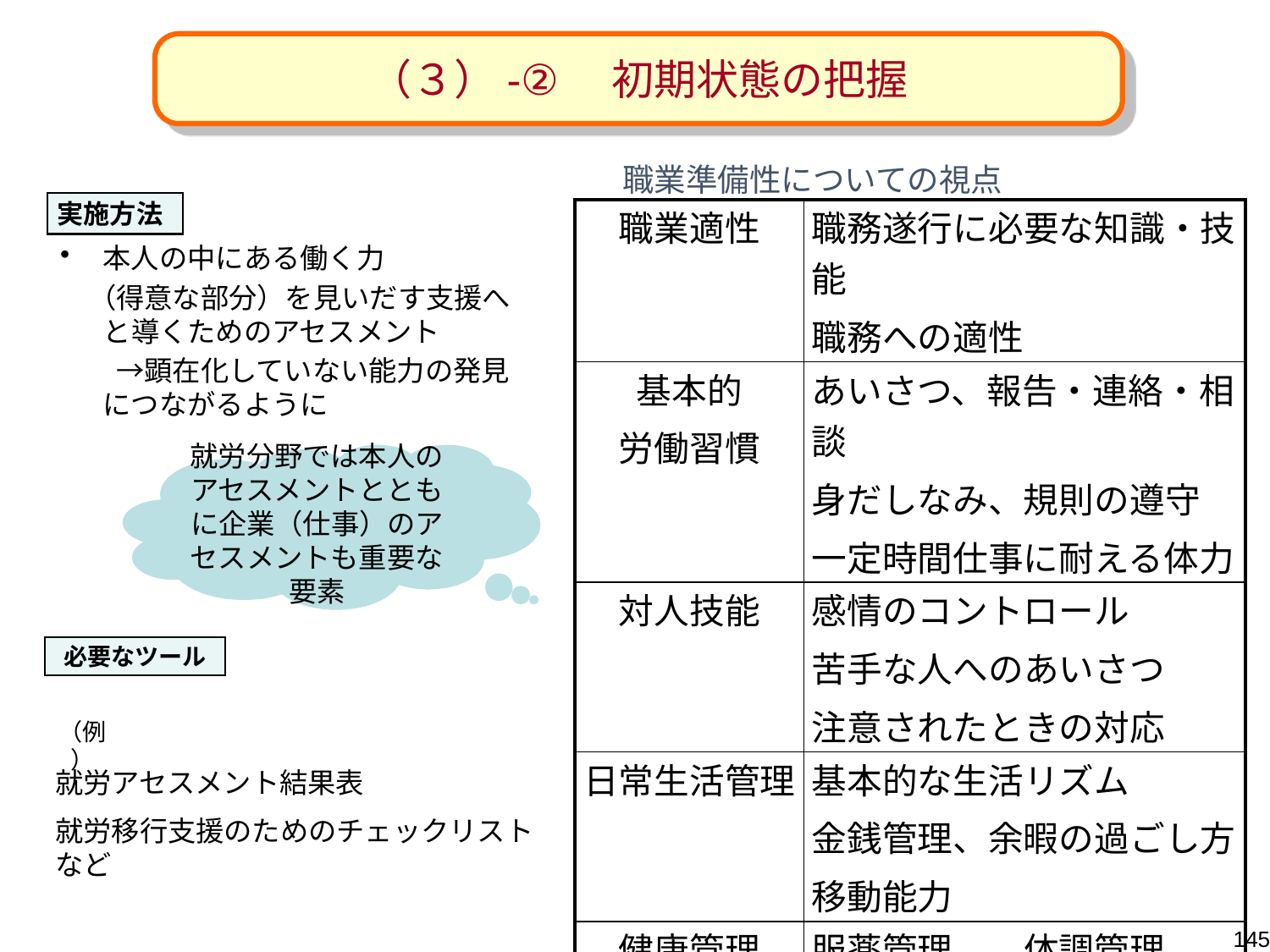

（３）-②　初期状態の把握
職業準備性についての視点
実施方法
| 職業適性 | 職務遂行に必要な知識・技能 職務への適性 |
| --- | --- |
| 基本的 労働習慣 | あいさつ、報告・連絡・相談 身だしなみ、規則の遵守 一定時間仕事に耐える体力 |
| 対人技能 | 感情のコントロール 苦手な人へのあいさつ 注意されたときの対応 |
| 日常生活管理 | 基本的な生活リズム 金銭管理、余暇の過ごし方 移動能力 |
| 健康管理 | 服薬管理　　体調管理 食事栄養管理 |
本人の中にある働く力
　（得意な部分）を見いだす支援へと導くためのアセスメント
　　→顕在化していない能力の発見につながるように

就労分野では本人のアセスメントとともに企業（仕事）のアセスメントも重要な要素
必要なツール
（例）
就労アセスメント結果表
就労移行支援のためのチェックリストなど
145